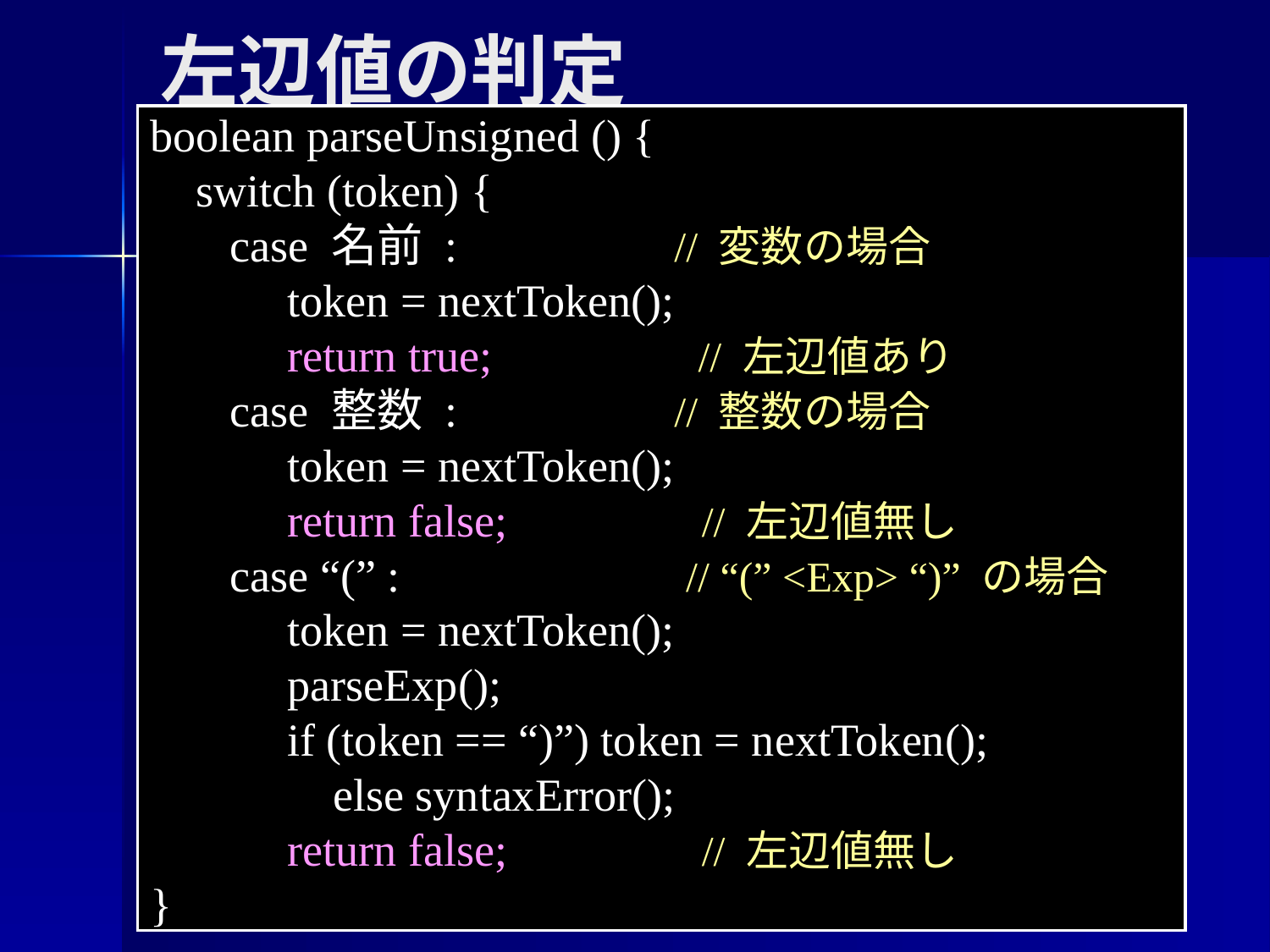

左辺値の判定
boolean parseUnsigned () {
    switch (token) {
       case 名前 :                   // 変数の場合
            token = nextToken();
            return true;                  // 左辺値あり
       case 整数 :                   // 整数の場合
            token = nextToken();
            return false;                 // 左辺値無し
       case “(” :                         // “(” <Exp> “)” の場合
            token = nextToken();
            parseExp();
            if (token == “)”) token = nextToken();
                else syntaxError();
            return false;                 // 左辺値無し
}